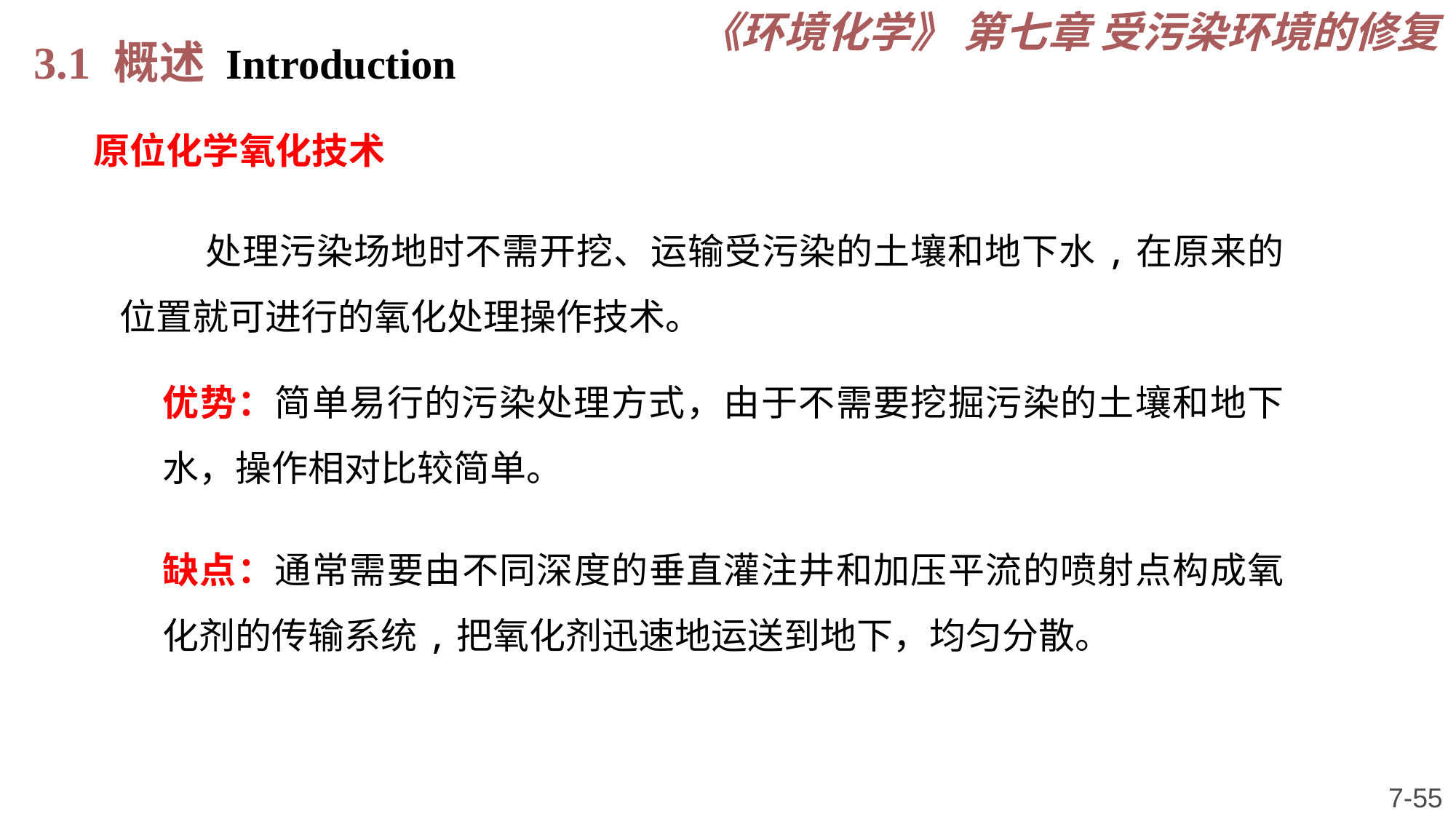

《环境化学》 第七章 受污染环境的修复
3.1 概述 Introduction
原位化学氧化技术
处理污染场地时不需开挖、运输受污染的土壤和地下水,在原来的位置就可进行的氧化处理操作技术。
优势：简单易行的污染处理方式，由于不需要挖掘污染的土壤和地下水，操作相对比较简单。
缺点：通常需要由不同深度的垂直灌注井和加压平流的喷射点构成氧化剂的传输系统,把氧化剂迅速地运送到地下，均匀分散。
7-55